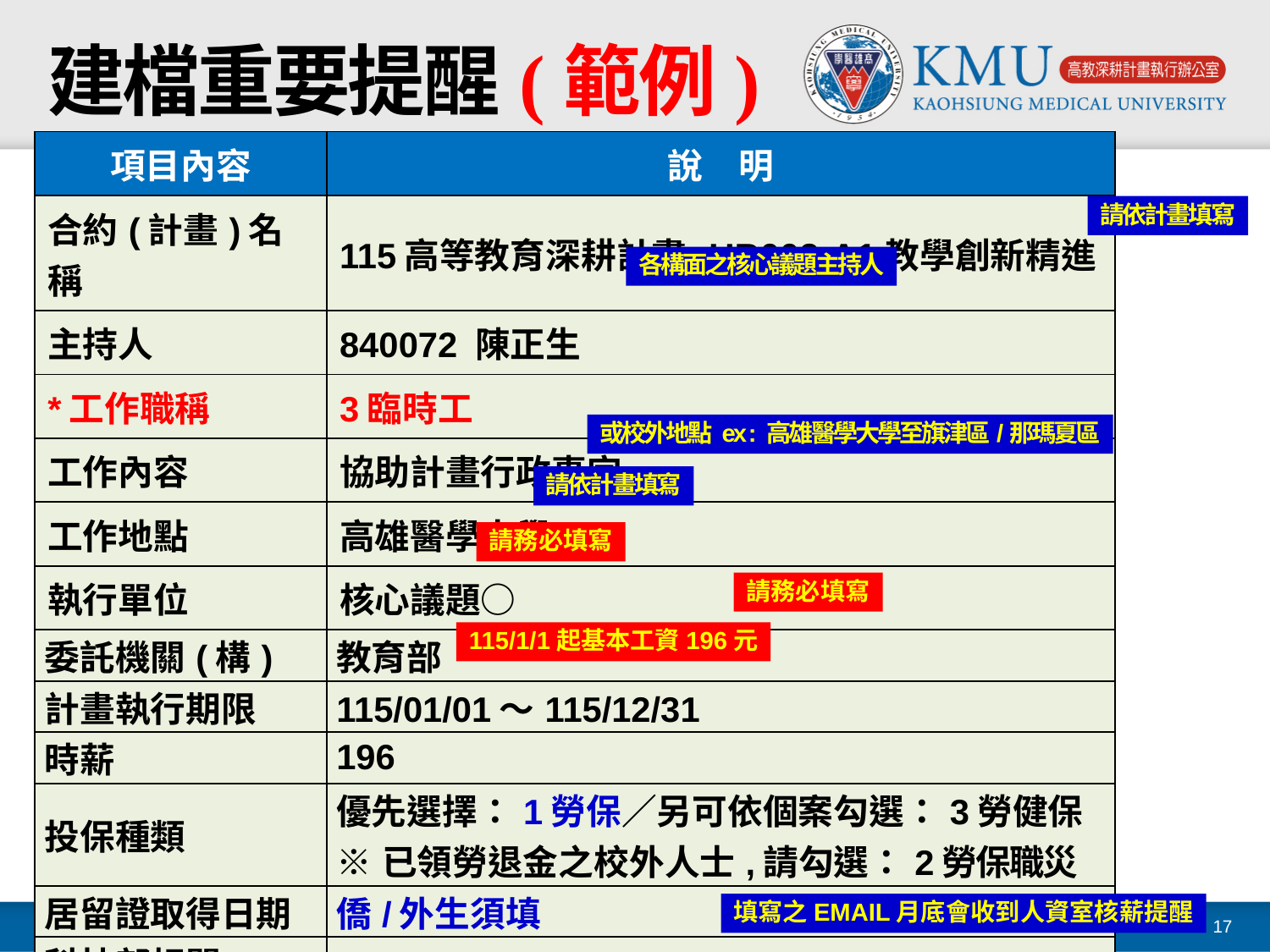

# 建檔重要提醒(範例)
| 項目內容 | 說　明 |
| --- | --- |
| 合約(計畫)名稱 | 115高等教育深耕計畫-UB002-A1教學創新精進 |
| 主持人 | 840072 陳正生 |
| \*工作職稱 | 3臨時工 |
| 工作內容 | 協助計畫行政事宜 |
| 工作地點 | 高雄醫學大學 |
| 執行單位 | 核心議題○ |
| 委託機關(構) | 教育部 |
| 計畫執行期限 | 115/01/01～115/12/31 |
| 時薪 | 196 |
| 投保種類 | 優先選擇：1勞保／另可依個案勾選：3勞健保 ※已領勞退金之校外人士,請勾選：2勞保職災 |
| 居留證取得日期 | 僑/外生須填 |
| 科技部相關 非科技部請填(否) | (1)為參與研究人員：N否 (2)首次執行科技部計畫：N否 |
| EMAIL | R\*\*\*\*\*\*@kmu.edu.tw |
請依計畫填寫
各構面之核心議題主持人
或校外地點 ex : 高雄醫學大學至旗津區/那瑪夏區
請依計畫填寫
請務必填寫
請務必填寫
115/1/1起基本工資196元
填寫之EMAIL月底會收到人資室核薪提醒
17